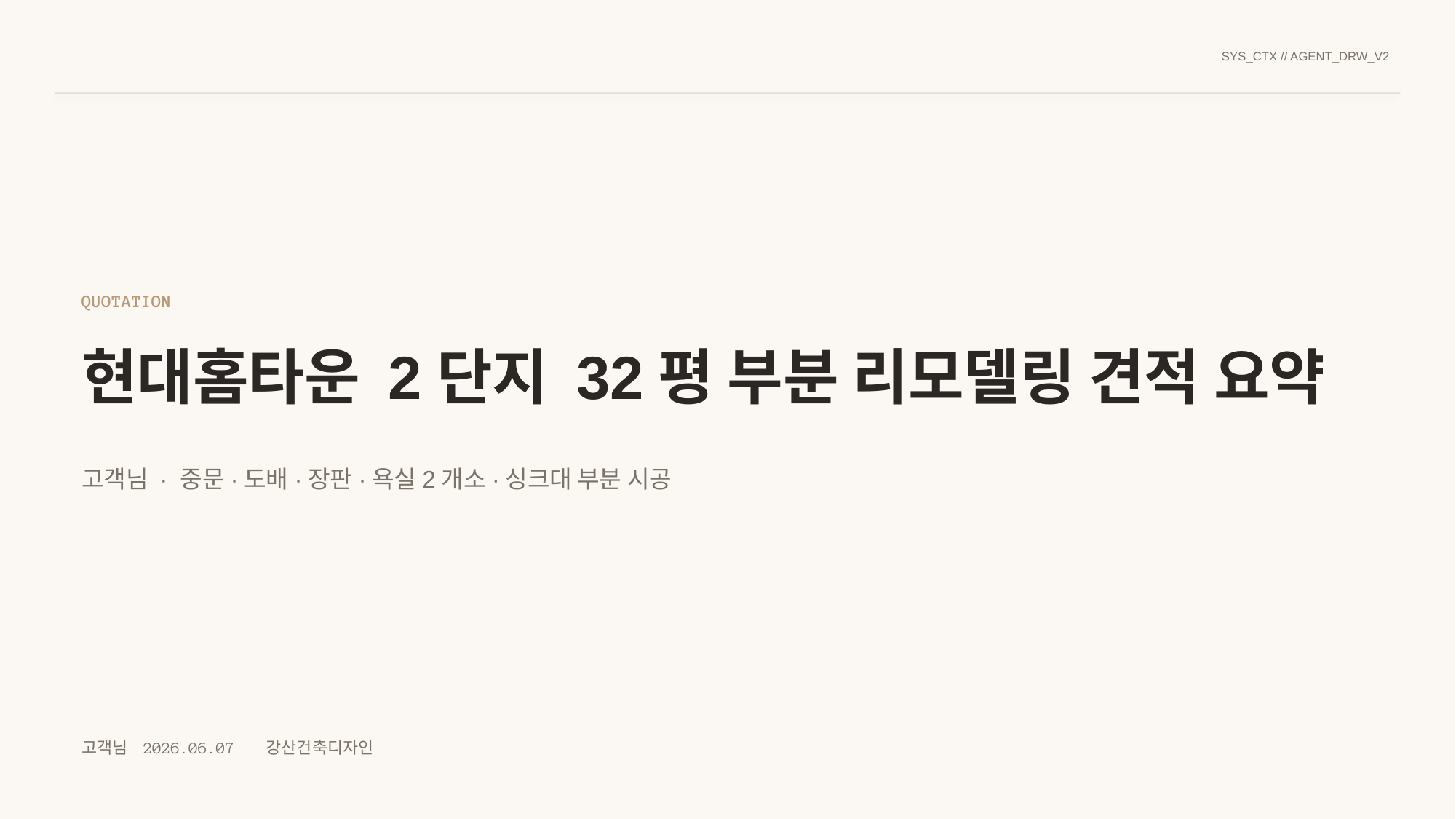

SYS_CTX // AGENT_DRW_V2

QUOTATION
현대홈타운 2단지 32평 부분 리모델링 견적 요약
고객님 · 중문·도배·장판·욕실2개소·싱크대 부분 시공
고객님   2026.06.07   강산건축디자인